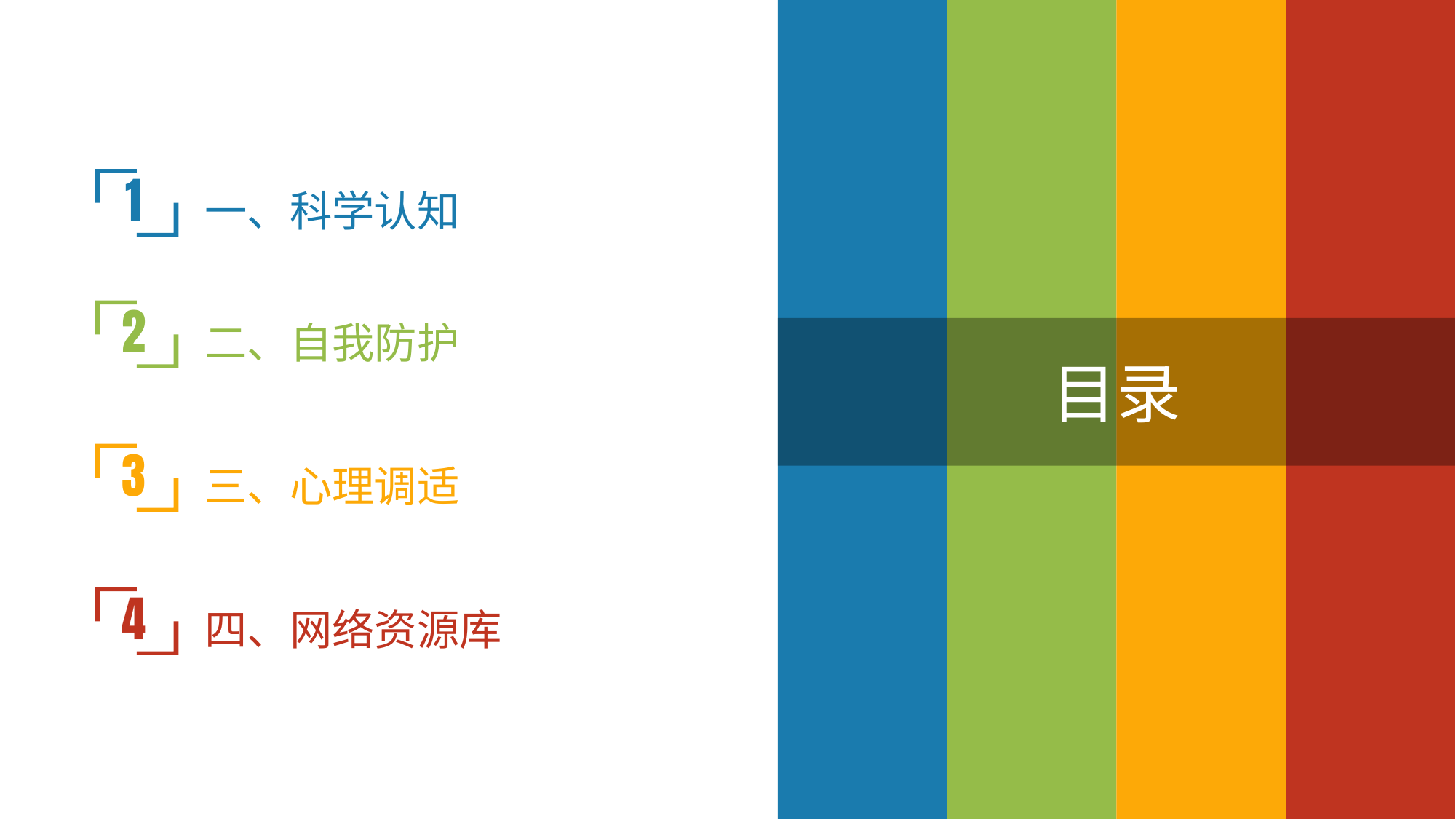

1
一、科学认知
2
二、自我防护
目录
3
三、心理调适
4
四、网络资源库